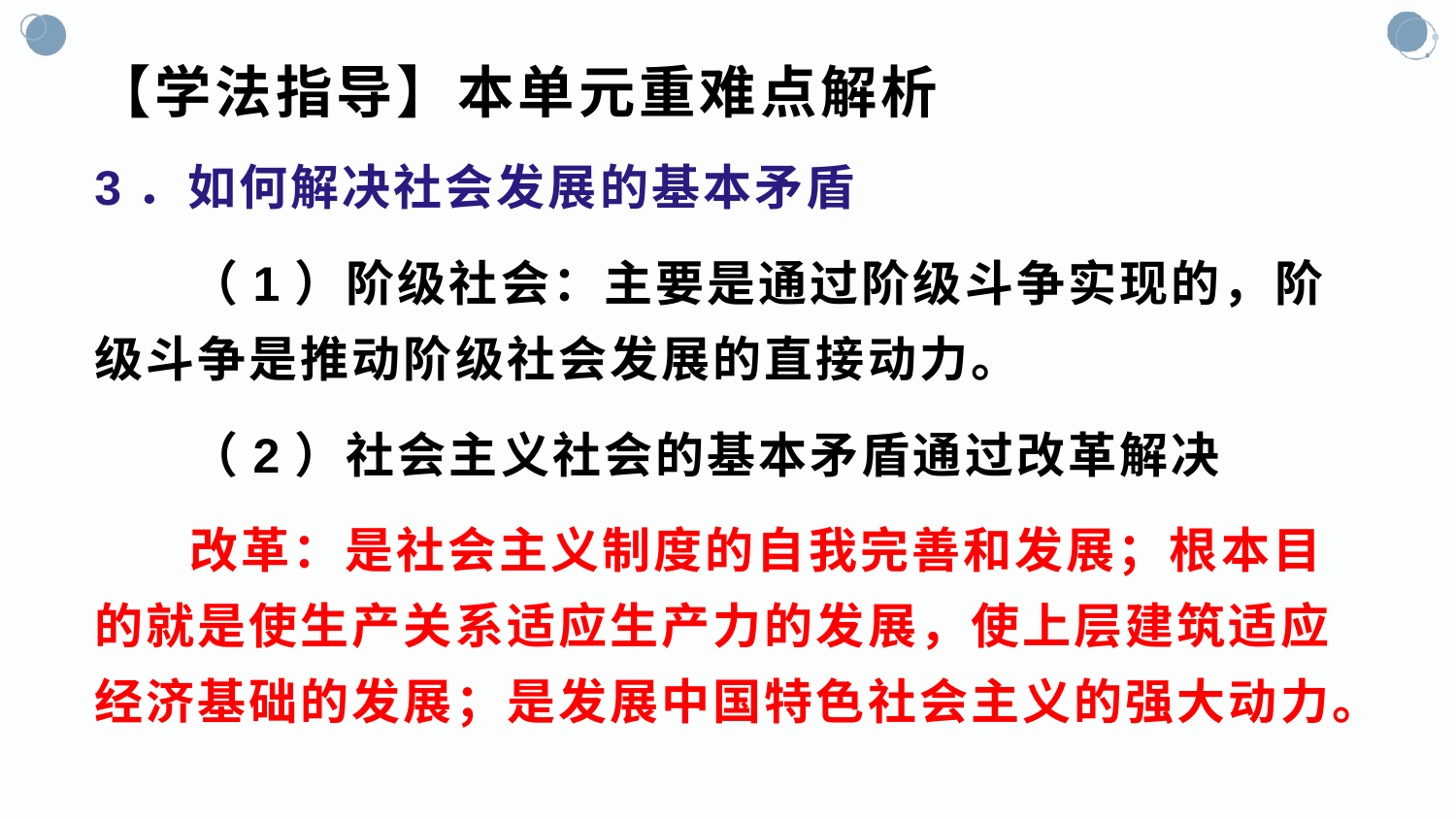

# 【学法指导】本单元重难点解析
3．如何解决社会发展的基本矛盾
      （1）阶级社会：主要是通过阶级斗争实现的，阶级斗争是推动阶级社会发展的直接动力。
      （2）社会主义社会的基本矛盾通过改革解决
      改革：是社会主义制度的自我完善和发展；根本目的就是使生产关系适应生产力的发展，使上层建筑适应经济基础的发展；是发展中国特色社会主义的强大动力。